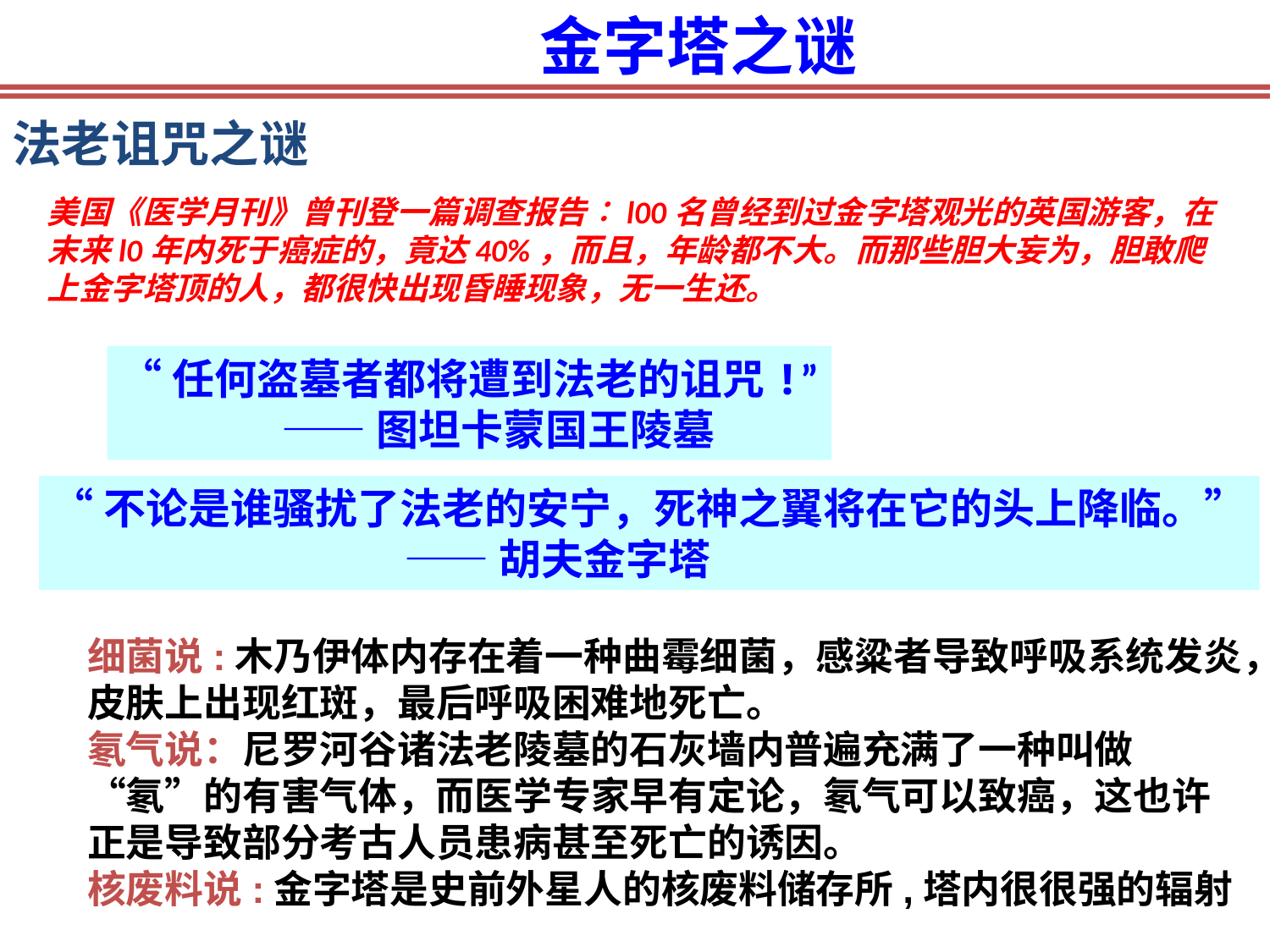

金字塔之谜

法老诅咒之谜
美国《医学月刊》曾刊登一篇调查报告∶l00名曾经到过金字塔观光的英国游客，在末来l0年内死于癌症的，竟达40%，而且，年龄都不大。而那些胆大妄为，胆敢爬上金字塔顶的人，都很快出现昏睡现象，无一生还。
“任何盗墓者都将遭到法老的诅咒!”
                 ——图坦卡蒙国王陵墓
“不论是谁骚扰了法老的安宁，死神之翼将在它的头上降临。”
                                     ——胡夫金字塔
细菌说:木乃伊体内存在着一种曲霉细菌，感粱者导致呼吸系统发炎，皮肤上出现红斑，最后呼吸困难地死亡。
氡气说：尼罗河谷诸法老陵墓的石灰墙内普遍充满了一种叫做“氡”的有害气体，而医学专家早有定论，氡气可以致癌，这也许正是导致部分考古人员患病甚至死亡的诱因。
核废料说:金字塔是史前外星人的核废料储存所,塔内很很强的辐射